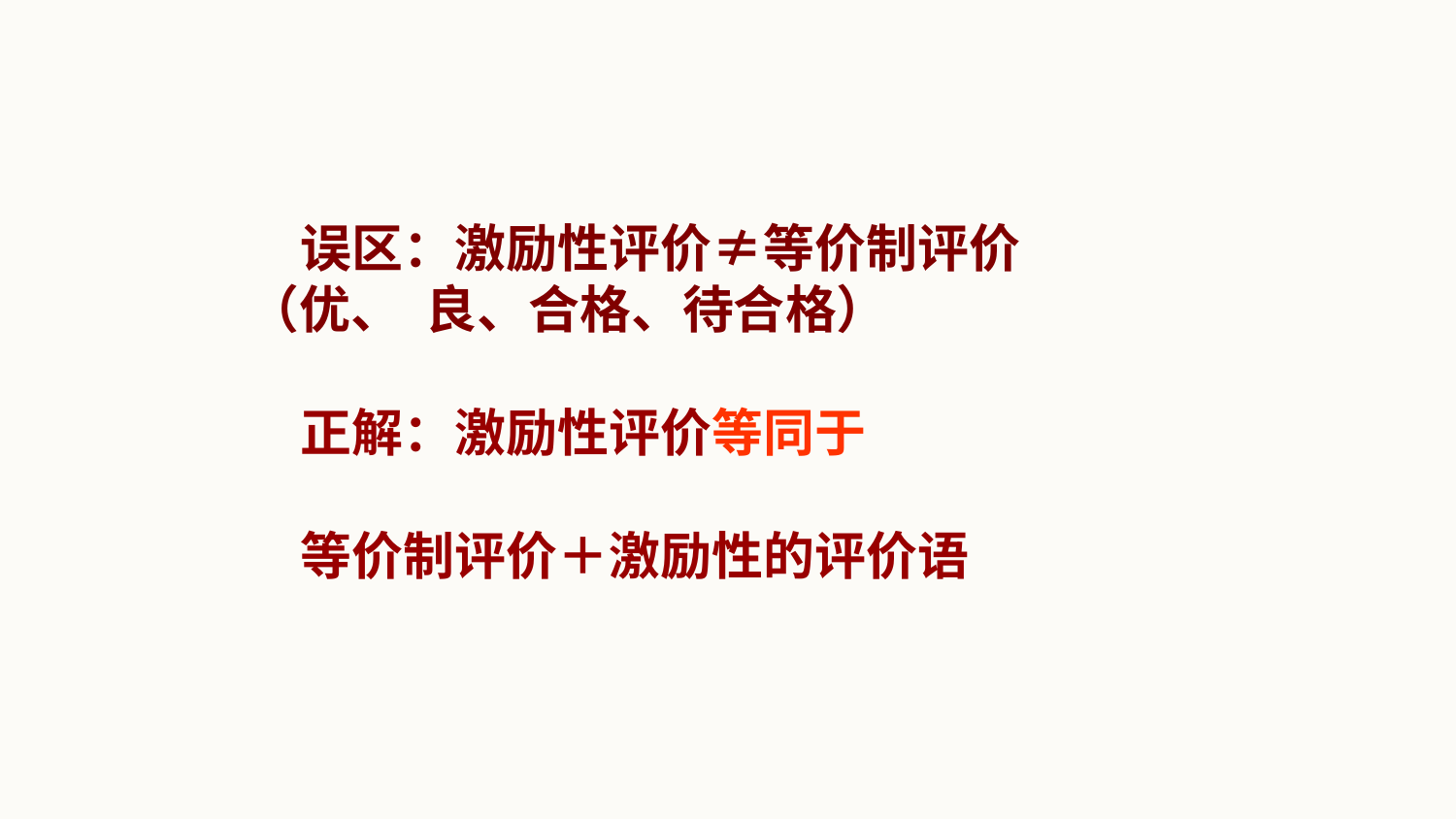

误区：激励性评价≠等价制评价（优、  良、合格、待合格）

正解：激励性评价等同于

等价制评价＋激励性的评价语